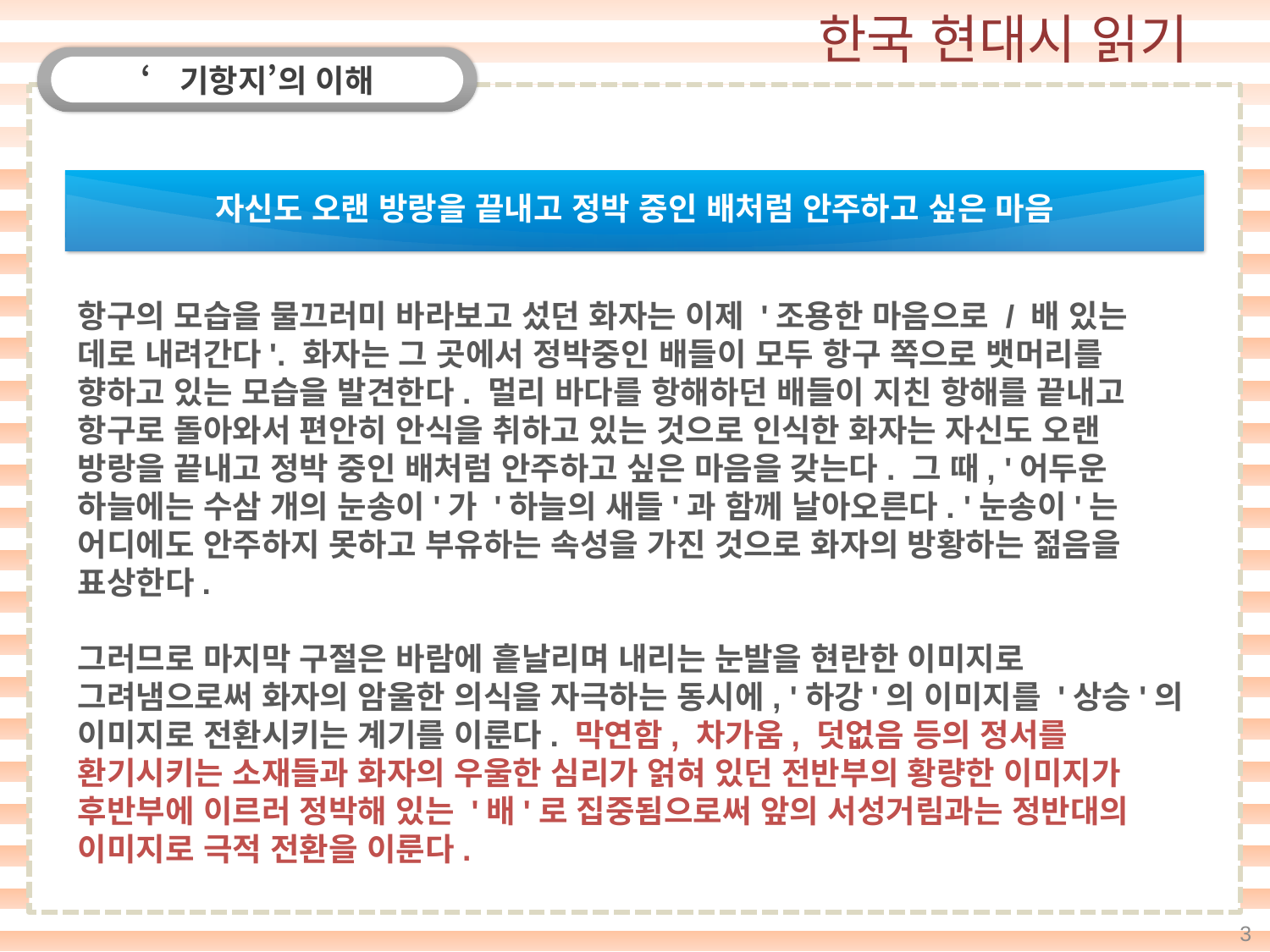

‘기항지’의 이해

자신도 오랜 방랑을 끝내고 정박 중인 배처럼 안주하고 싶은 마음
항구의 모습을 물끄러미 바라보고 섰던 화자는 이제 '조용한 마음으로 / 배 있는 데로 내려간다'. 화자는 그 곳에서 정박중인 배들이 모두 항구 쪽으로 뱃머리를 향하고 있는 모습을 발견한다. 멀리 바다를 항해하던 배들이 지친 항해를 끝내고 항구로 돌아와서 편안히 안식을 취하고 있는 것으로 인식한 화자는 자신도 오랜 방랑을 끝내고 정박 중인 배처럼 안주하고 싶은 마음을 갖는다. 그 때, '어두운 하늘에는 수삼 개의 눈송이'가 '하늘의 새들'과 함께 날아오른다. '눈송이'는 어디에도 안주하지 못하고 부유하는 속성을 가진 것으로 화자의 방황하는 젊음을 표상한다.

그러므로 마지막 구절은 바람에 흩날리며 내리는 눈발을 현란한 이미지로 그려냄으로써 화자의 암울한 의식을 자극하는 동시에, '하강'의 이미지를 '상승'의 이미지로 전환시키는 계기를 이룬다. 막연함, 차가움, 덧없음 등의 정서를 환기시키는 소재들과 화자의 우울한 심리가 얽혀 있던 전반부의 황량한 이미지가 후반부에 이르러 정박해 있는 '배'로 집중됨으로써 앞의 서성거림과는 정반대의 이미지로 극적 전환을 이룬다.
3